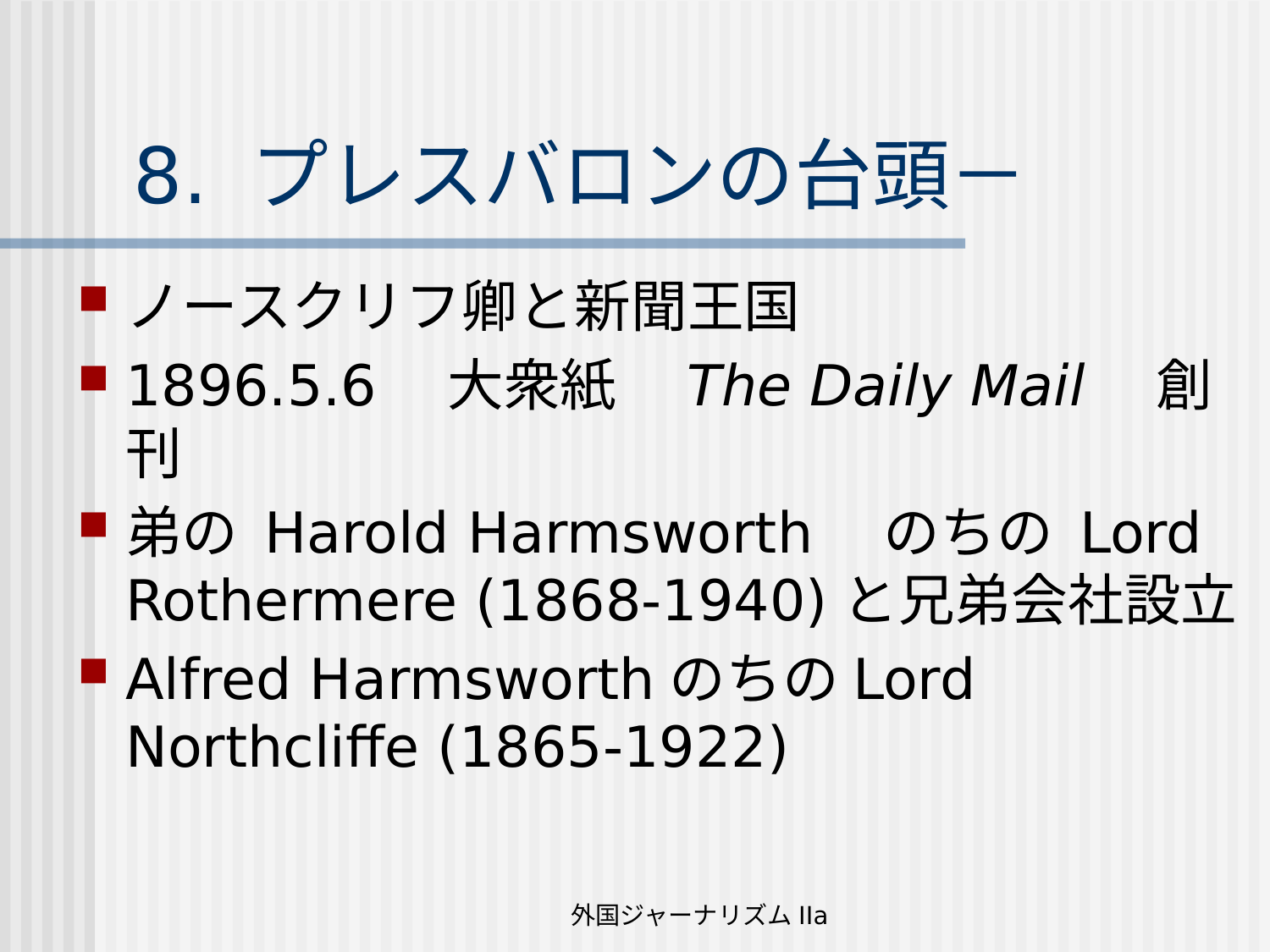

# 8. プレスバロンの台頭－
ノースクリフ卿と新聞王国
1896.5.6　大衆紙　The Daily Mail　創刊
弟の Harold Harmsworth　のちの Lord Rothermere (1868-1940)と兄弟会社設立
Alfred HarmsworthのちのLord Northcliffe (1865-1922)
外国ジャーナリズムIIa